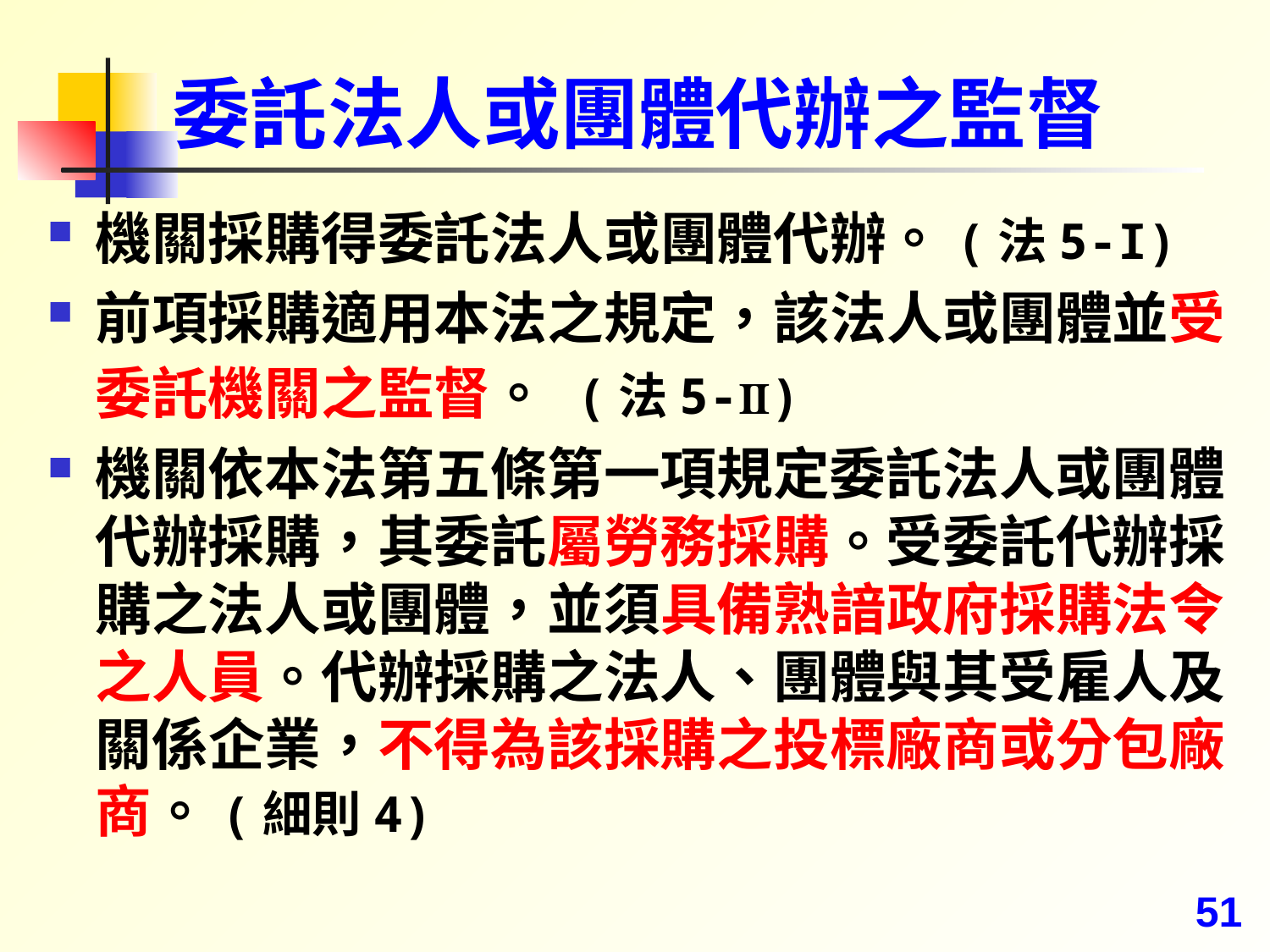

# 委託法人或團體代辦之監督
機關採購得委託法人或團體代辦。(法5-I)
前項採購適用本法之規定，該法人或團體並受委託機關之監督。 (法5-Ⅱ)
機關依本法第五條第一項規定委託法人或團體代辦採購，其委託屬勞務採購。受委託代辦採購之法人或團體，並須具備熟諳政府採購法令之人員。代辦採購之法人、團體與其受雇人及關係企業，不得為該採購之投標廠商或分包廠商。(細則4)

51